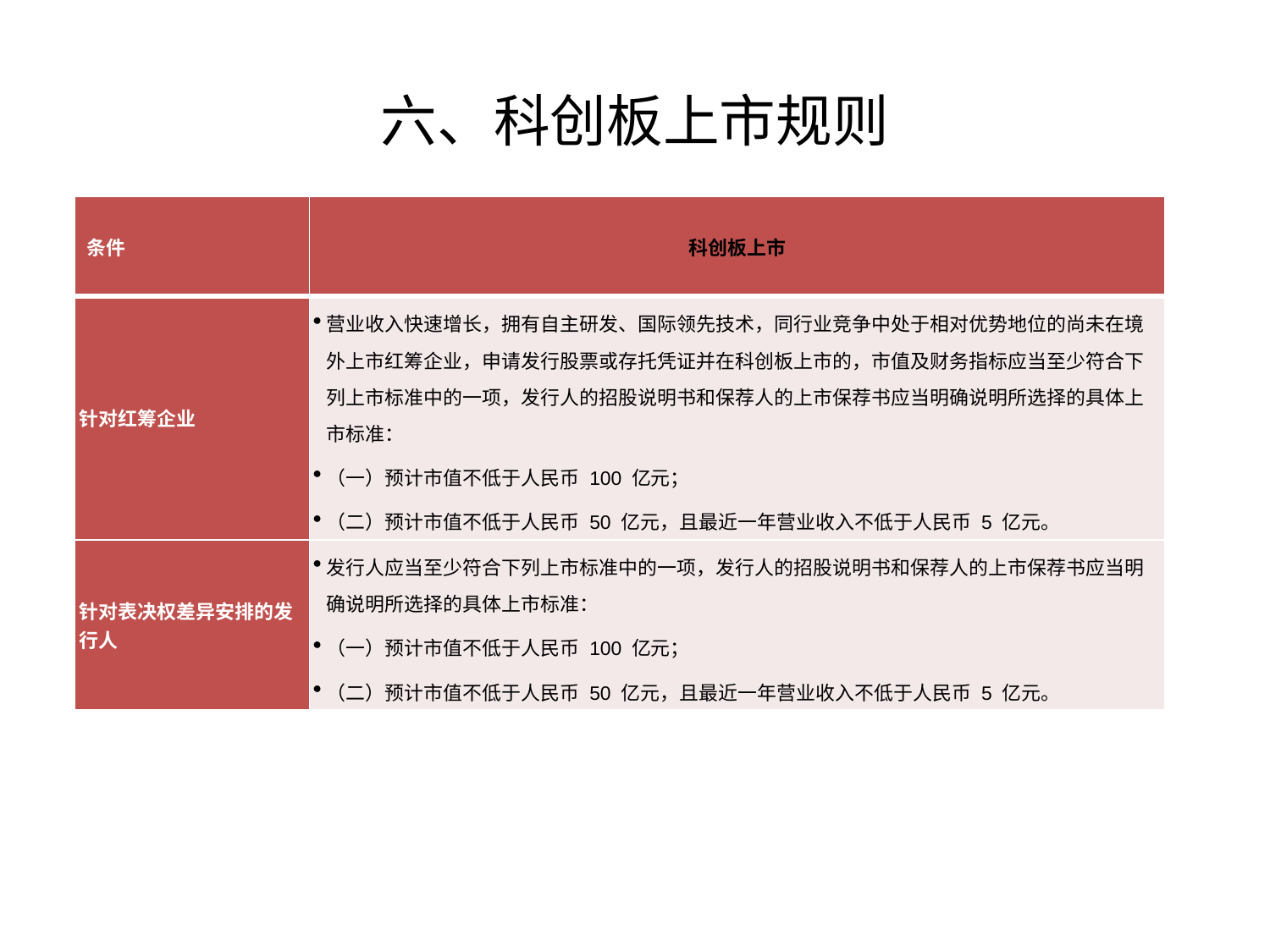

六、科创板上市规则
| 条件 | 科创板上市 |
| --- | --- |
| 针对红筹企业 | 营业收入快速增长，拥有自主研发、国际领先技术，同行业竞争中处于相对优势地位的尚未在境外上市红筹企业，申请发行股票或存托凭证并在科创板上市的，市值及财务指标应当至少符合下列上市标准中的一项，发行人的招股说明书和保荐人的上市保荐书应当明确说明所选择的具体上市标准： （一）预计市值不低于人民币 100 亿元； （二）预计市值不低于人民币 50 亿元，且最近一年营业收入不低于人民币 5 亿元。 |
| 针对表决权差异安排的发行人 | 发行人应当至少符合下列上市标准中的一项，发行人的招股说明书和保荐人的上市保荐书应当明确说明所选择的具体上市标准： （一）预计市值不低于人民币 100 亿元； （二）预计市值不低于人民币 50 亿元，且最近一年营业收入不低于人民币 5 亿元。 |